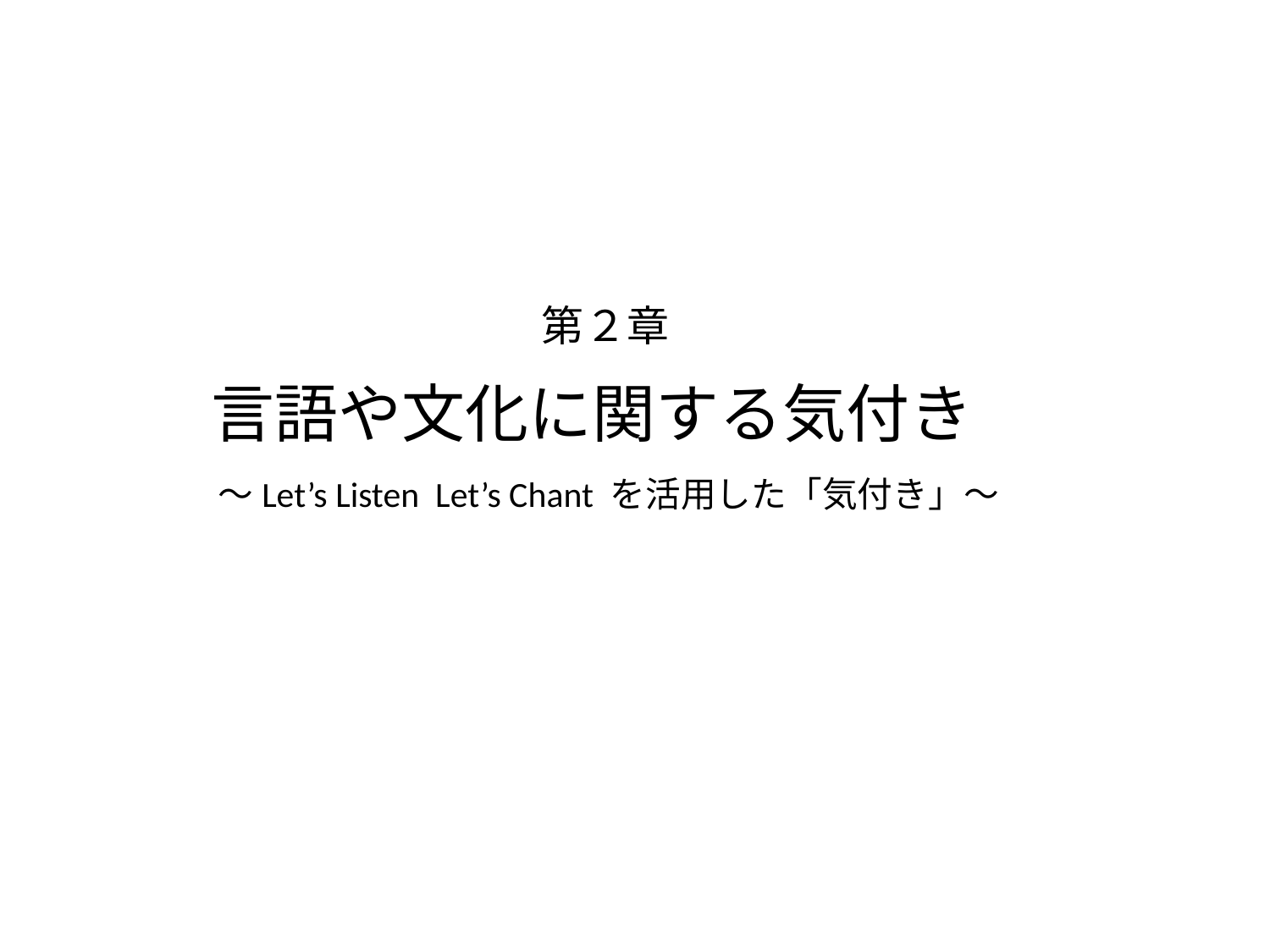

第２章

　言語や文化に関する気付き

　　～Let’s Listen  Let’s Chant を活用した「気付き」～